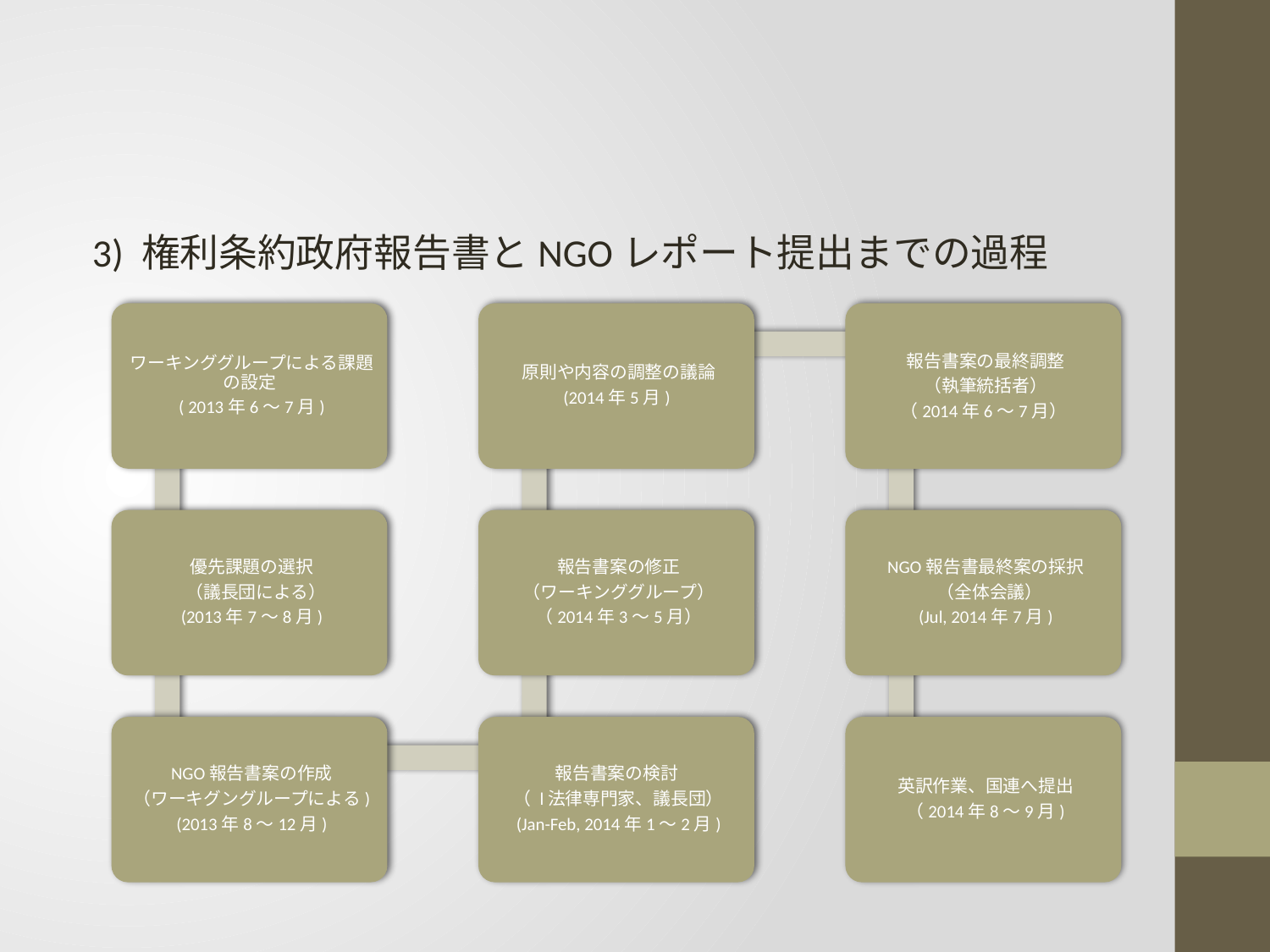

#
3) 権利条約政府報告書とNGOレポート提出までの過程
ワーキンググループによる課題の設定
( 2013年6～7月)
優先課題の選択
 （議長団による）
(2013年7～8月)
NGO報告書案の作成
（ワーキグングループによる)
(2013年8～12月)
報告書案の検討
（ l法律専門家、議長団）
(Jan-Feb, 2014年1～2月)
報告書案の修正
（ワーキンググループ）
（2014年3～5月）
原則や内容の調整の議論
(2014年5月)

報告書案の最終調整
（執筆統括者）
（2014年6～7月）

NGO報告書最終案の採択
 （全体会議）
(Jul, 2014年7月)
英訳作業、国連へ提出
（2014年8～9月)